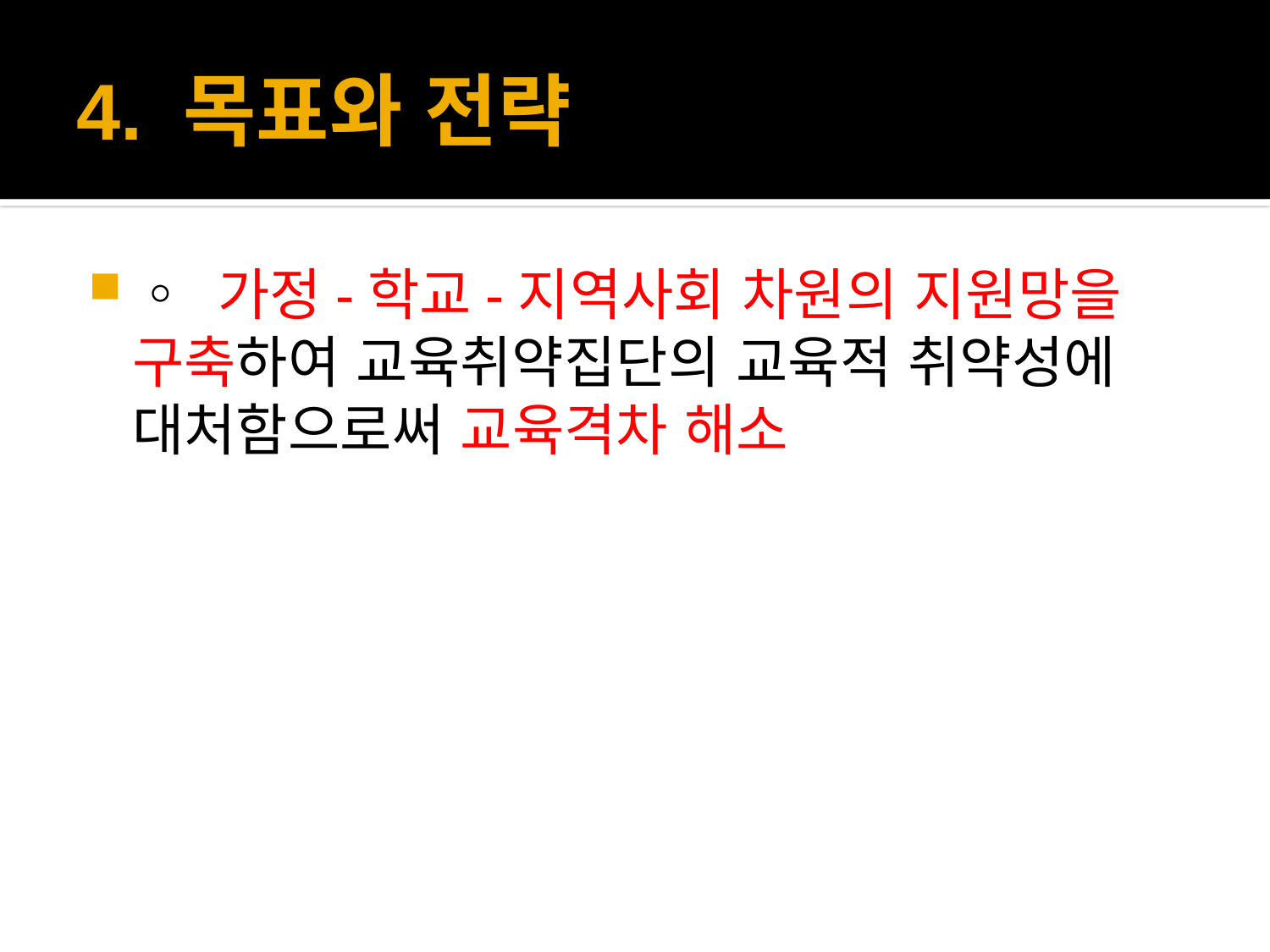

# 4. 목표와 전략
◦ 가정-학교-지역사회 차원의 지원망을 구축하여 교육취약집단의 교육적 취약성에 대처함으로써 교육격차 해소